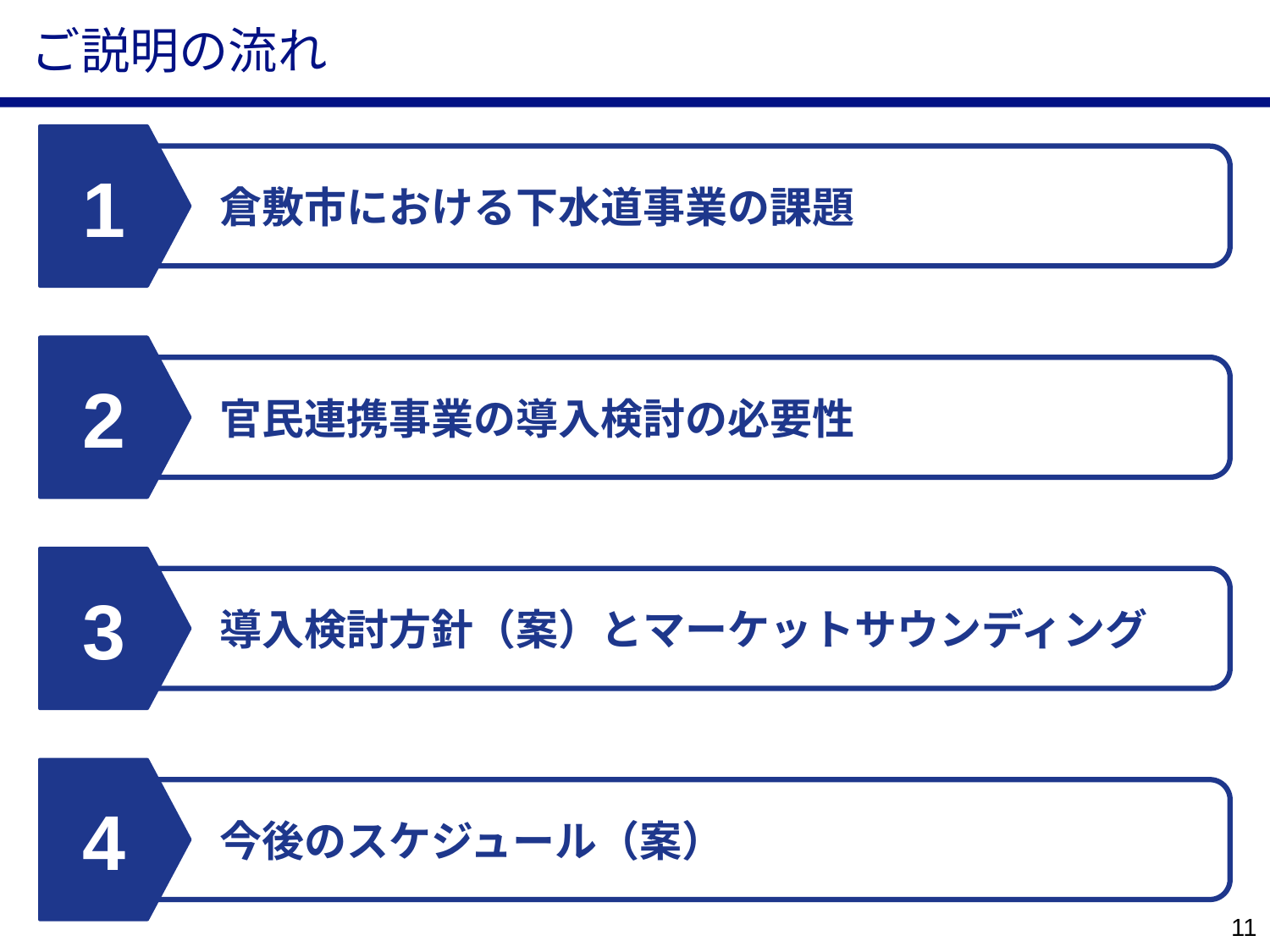

# ご説明の流れ
1
	倉敷市における下水道事業の課題
2
	官民連携事業の導入検討の必要性
3
	導入検討方針（案）とマーケットサウンディング
4
	今後のスケジュール（案）

11